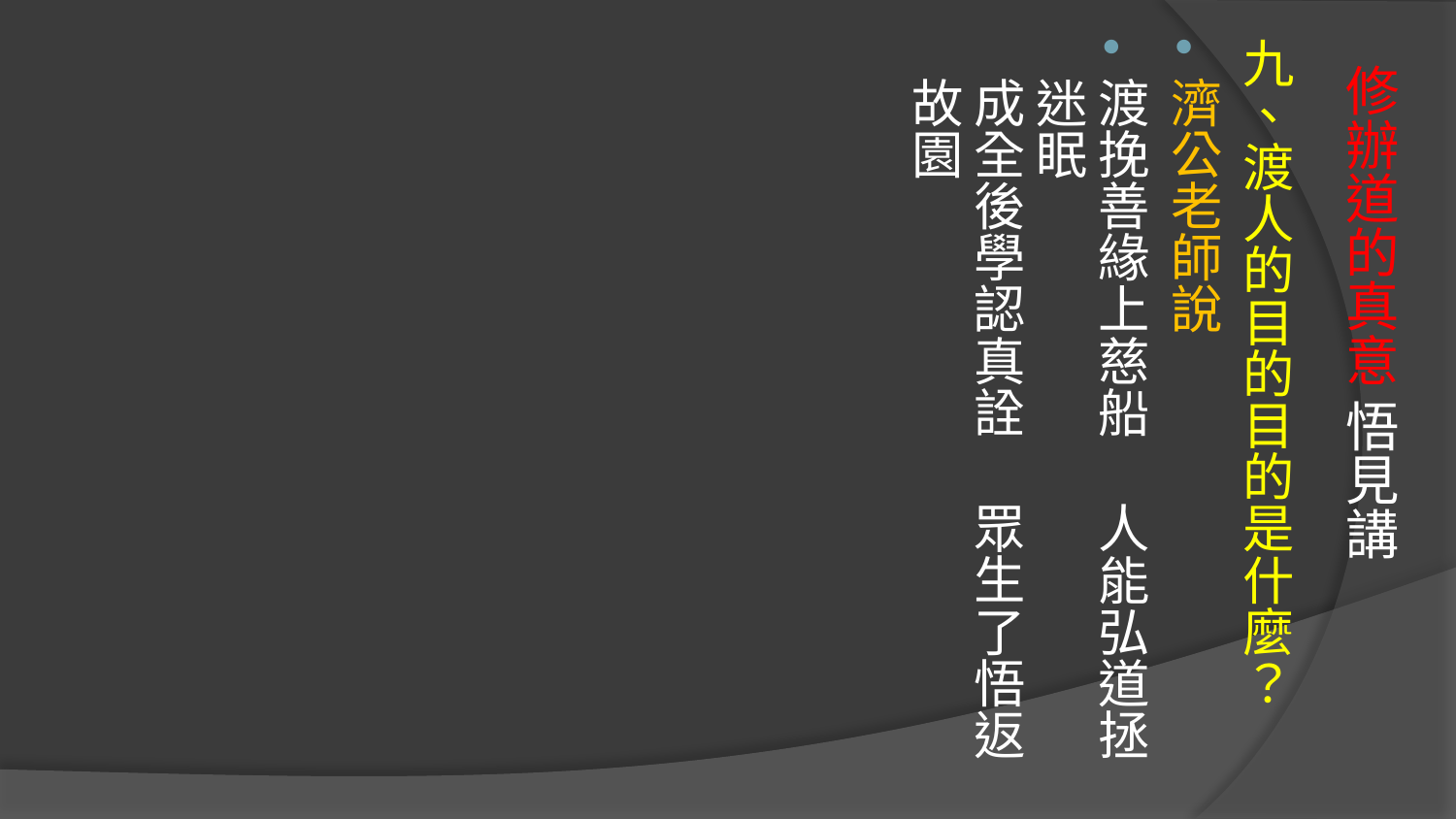

九、渡人的目的目的是什麼？
濟公老師說
渡挽善緣上慈船　 人能弘道拯迷眠
成全後學認真詮　 眾生了悟返故園

# 修辦道的真意 悟見講